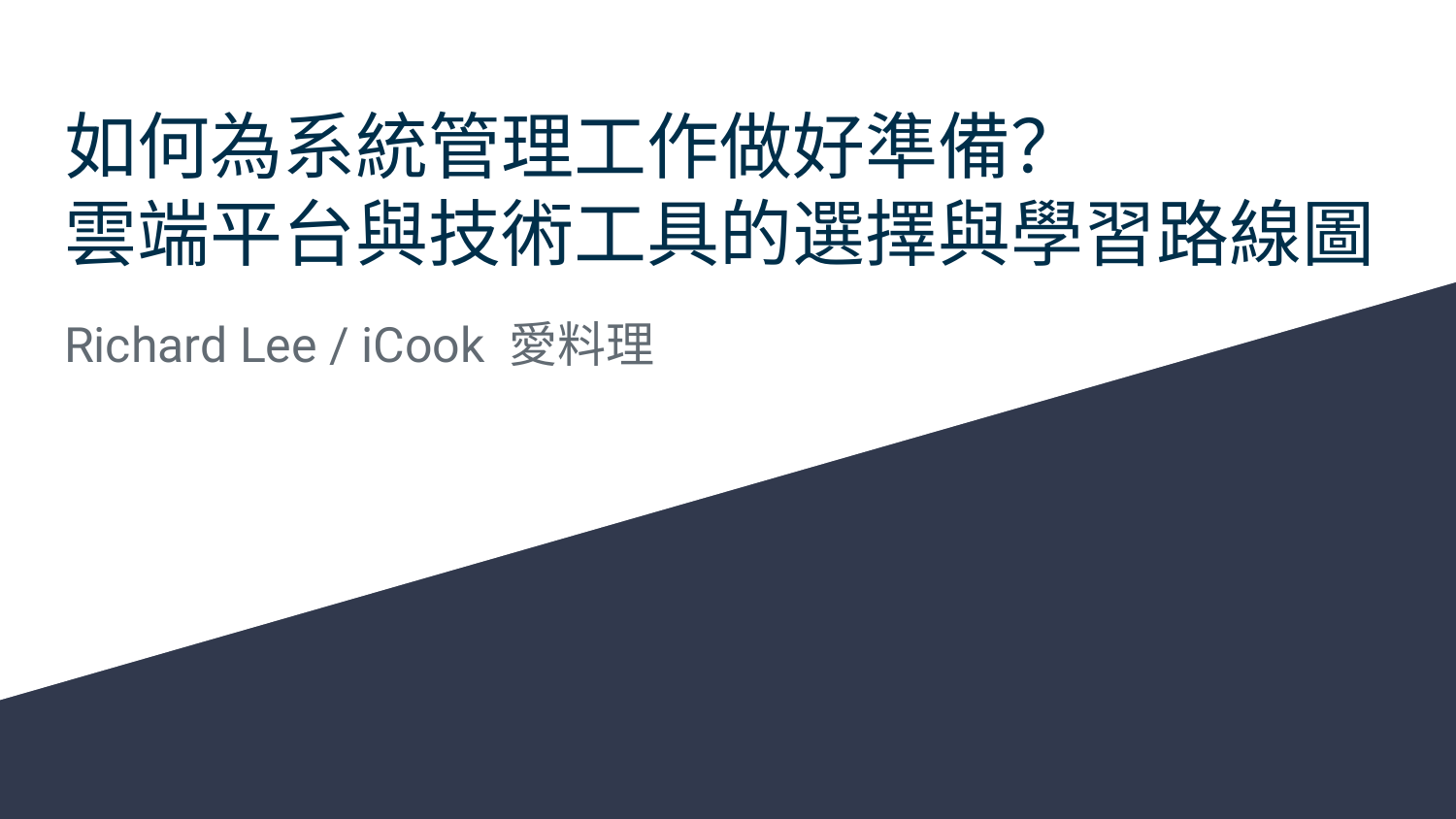

# 如何為系統管理工作做好準備？
雲端平台與技術工具的選擇與學習路線圖
Richard Lee / iCook 愛料理